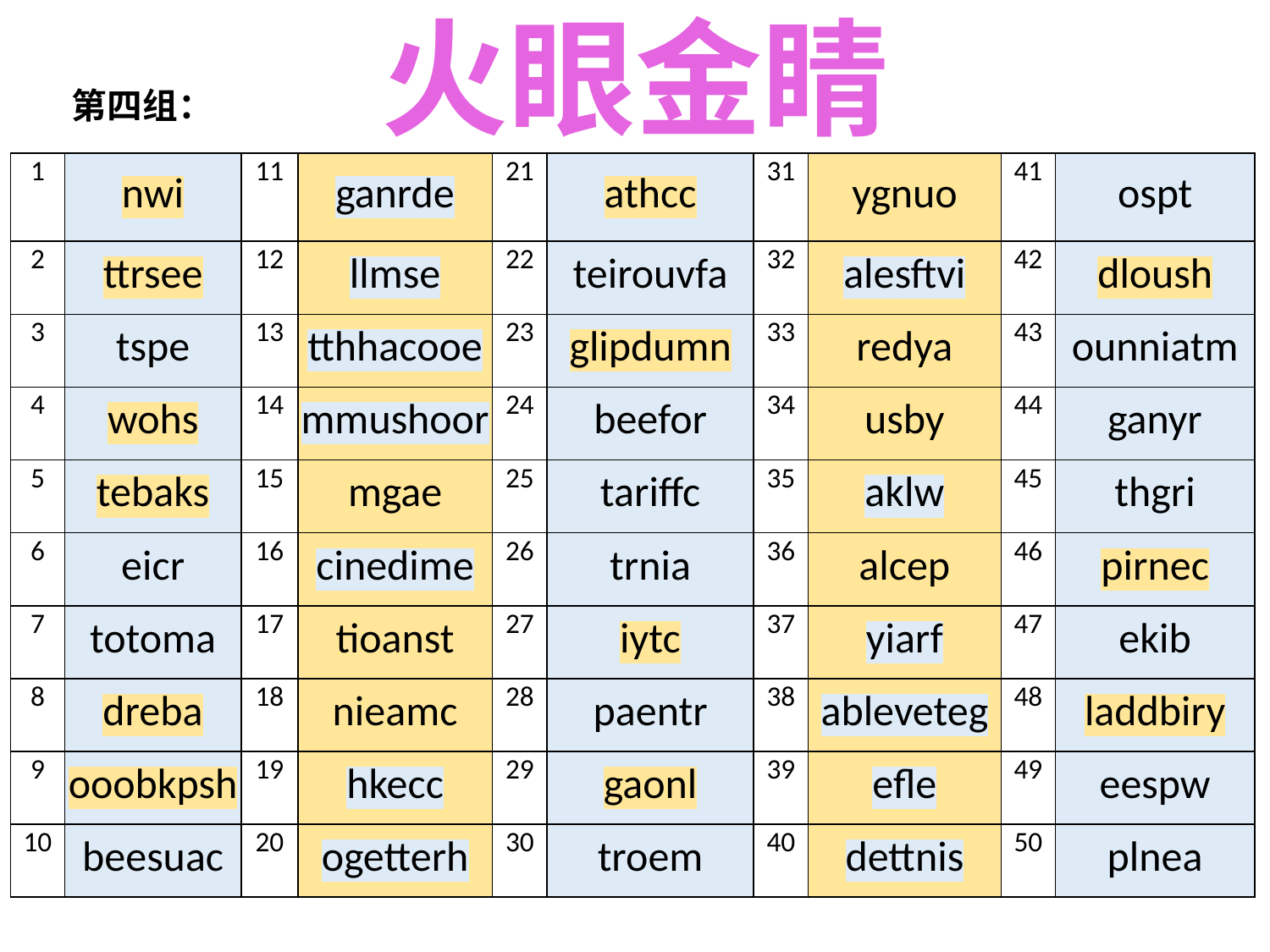

火眼金睛
第四组：
| 1 | nwi | 11 | ganrde | 21 | athcc | 31 | ygnuo | 41 | ospt |
| --- | --- | --- | --- | --- | --- | --- | --- | --- | --- |
| 2 | ttrsee | 12 | llmse | 22 | teirouvfa | 32 | alesftvi | 42 | dloush |
| 3 | tspe | 13 | tthhacooe | 23 | glipdumn | 33 | redya | 43 | ounniatm |
| 4 | wohs | 14 | mmushoor | 24 | beefor | 34 | usby | 44 | ganyr |
| 5 | tebaks | 15 | mgae | 25 | tariffc | 35 | aklw | 45 | thgri |
| 6 | eicr | 16 | cinedime | 26 | trnia | 36 | alcep | 46 | pirnec |
| 7 | totoma | 17 | tioanst | 27 | iytc | 37 | yiarf | 47 | ekib |
| 8 | dreba | 18 | nieamc | 28 | paentr | 38 | ableveteg | 48 | laddbiry |
| 9 | ooobkpsh | 19 | hkecc | 29 | gaonl | 39 | efle | 49 | eespw |
| 10 | beesuac | 20 | ogetterh | 30 | troem | 40 | dettnis | 50 | plnea |